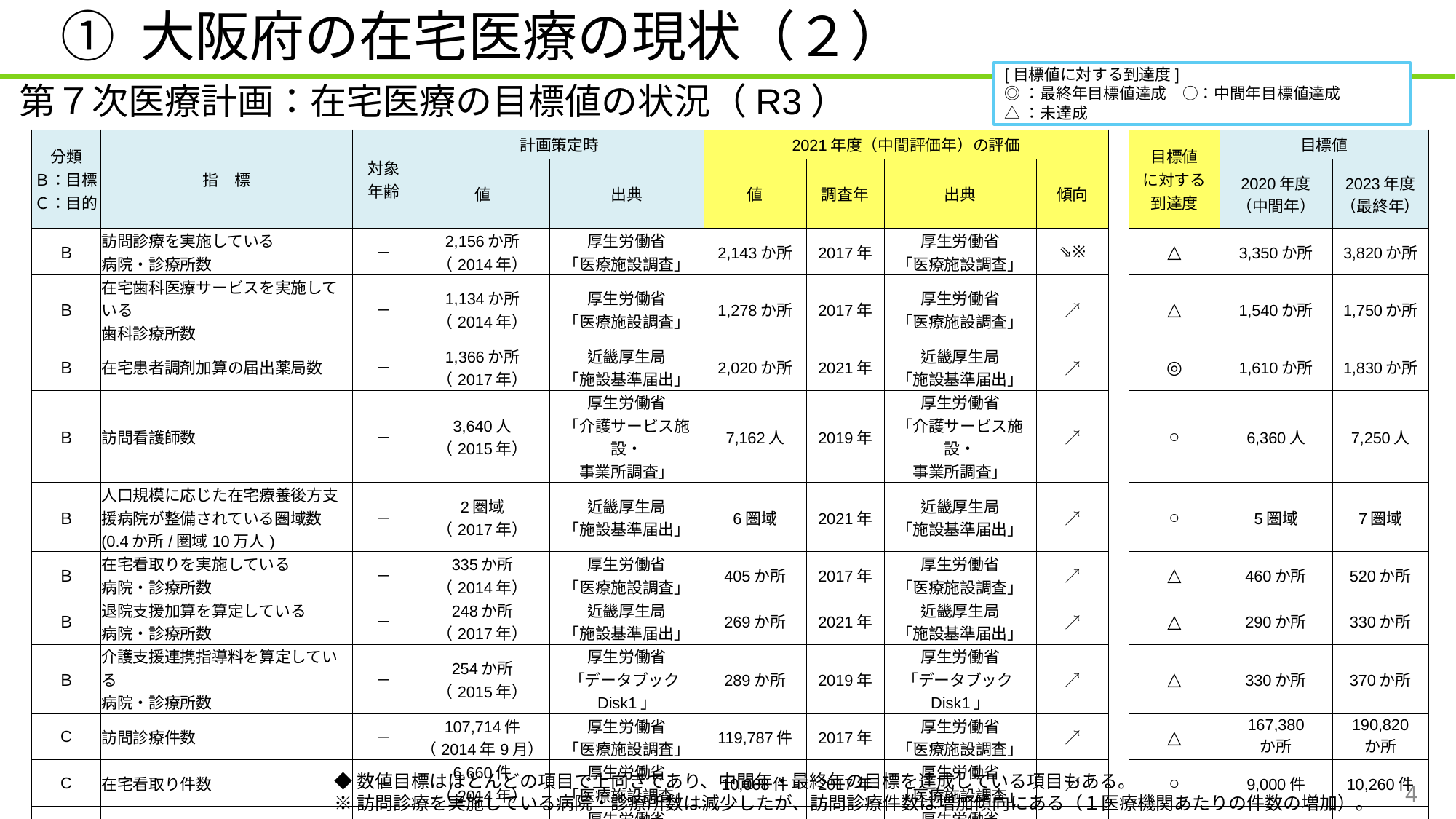

① 大阪府の在宅医療の現状（２）
# 第７次医療計画：在宅医療の目標値の状況（R3）
[目標値に対する到達度]
◎：最終年目標値達成　○：中間年目標値達成
△：未達成
| 分類 Ｂ：目標 Ｃ：目的 | 指　標 | 対象 年齢 | 計画策定時 |  | 2021年度（中間評価年）の評価 |  |  |  |  | 目標値 に対する 到達度 | 目標値 |  |
| --- | --- | --- | --- | --- | --- | --- | --- | --- | --- | --- | --- | --- |
|  |  |  | 値 | 出典 | 値 | 調査年 | 出典 | 傾向 |  |  | 2020年度 （中間年） | 2023年度 （最終年） |
| Ｂ | 訪問診療を実施している 病院・診療所数 | － | 2,156か所 （2014年） | 厚生労働省 「医療施設調査」 | 2,143か所 | 2017年 | 厚生労働省 「医療施設調査」 | ⇘※ |  | △ | 3,350か所 | 3,820か所 |
| Ｂ | 在宅歯科医療サービスを実施している 歯科診療所数 | － | 1,134か所 （2014年） | 厚生労働省 「医療施設調査」 | 1,278か所 | 2017年 | 厚生労働省 「医療施設調査」 | ↗ |  | △ | 1,540か所 | 1,750か所 |
| Ｂ | 在宅患者調剤加算の届出薬局数 | － | 1,366か所 （2017年） | 近畿厚生局 「施設基準届出」 | 2,020か所 | 2021年 | 近畿厚生局 「施設基準届出」 | ↗ |  | ◎ | 1,610か所 | 1,830か所 |
| Ｂ | 訪問看護師数 | － | 3,640人 （2015年） | 厚生労働省 「介護サービス施設・ 事業所調査」 | 7,162人 | 2019年 | 厚生労働省 「介護サービス施設・ 事業所調査」 | ↗ |  | ○ | 6,360人 | 7,250人 |
| Ｂ | 人口規模に応じた在宅療養後方支援病院が整備されている圏域数 (0.4か所/圏域10万人) | － | 2圏域 （2017年） | 近畿厚生局 「施設基準届出」 | 6圏域 | 2021年 | 近畿厚生局 「施設基準届出」 | ↗ |  | ○ | 5圏域 | 7圏域 |
| Ｂ | 在宅看取りを実施している 病院・診療所数 | － | 335か所 （2014年） | 厚生労働省 「医療施設調査」 | 405か所 | 2017年 | 厚生労働省 「医療施設調査」 | ↗ |  | △ | 460か所 | 520か所 |
| Ｂ | 退院支援加算を算定している 病院・診療所数 | － | 248か所 （2017年） | 近畿厚生局 「施設基準届出」 | 269か所 | 2021年 | 近畿厚生局 「施設基準届出」 | ↗ |  | △ | 290か所 | 330か所 |
| Ｂ | 介護支援連携指導料を算定している 病院・診療所数 | － | 254か所 （2015年） | 厚生労働省 「データブックDisk1」 | 289か所 | 2019年 | 厚生労働省 「データブックDisk1」 | ↗ |  | △ | 330か所 | 370か所 |
| C | 訪問診療件数 | － | 107,714件 （2014年9月） | 厚生労働省 「医療施設調査」 | 119,787件 | 2017年 | 厚生労働省 「医療施設調査」 | ↗ |  | △ | 167,380 か所 | 190,820 か所 |
| C | 在宅看取り件数 | － | 6,660件 （2014年） | 厚生労働省 「医療施設調査」 | 10,068件 | 2017年 | 厚生労働省 「医療施設調査」 | ↗ |  | ○ | 9,000件 | 10,260件 |
| C | 介護支援連携指導料算定件数 | － | 25,321件 （2015年） | 厚生労働省 「データブックDisk1」 | 41,516件 | 2019年 | 厚生労働省 「データブックDisk1」 | ↗ |  | ◎ | 32,660件 | 37,230件 |
◆数値目標はほとんどの項目で上向きであり、中間年・最終年の目標を達成している項目もある。
※訪問診療を実施している病院・診療所数は減少したが、訪問診療件数は増加傾向にある（１医療機関あたりの件数の増加）。
4